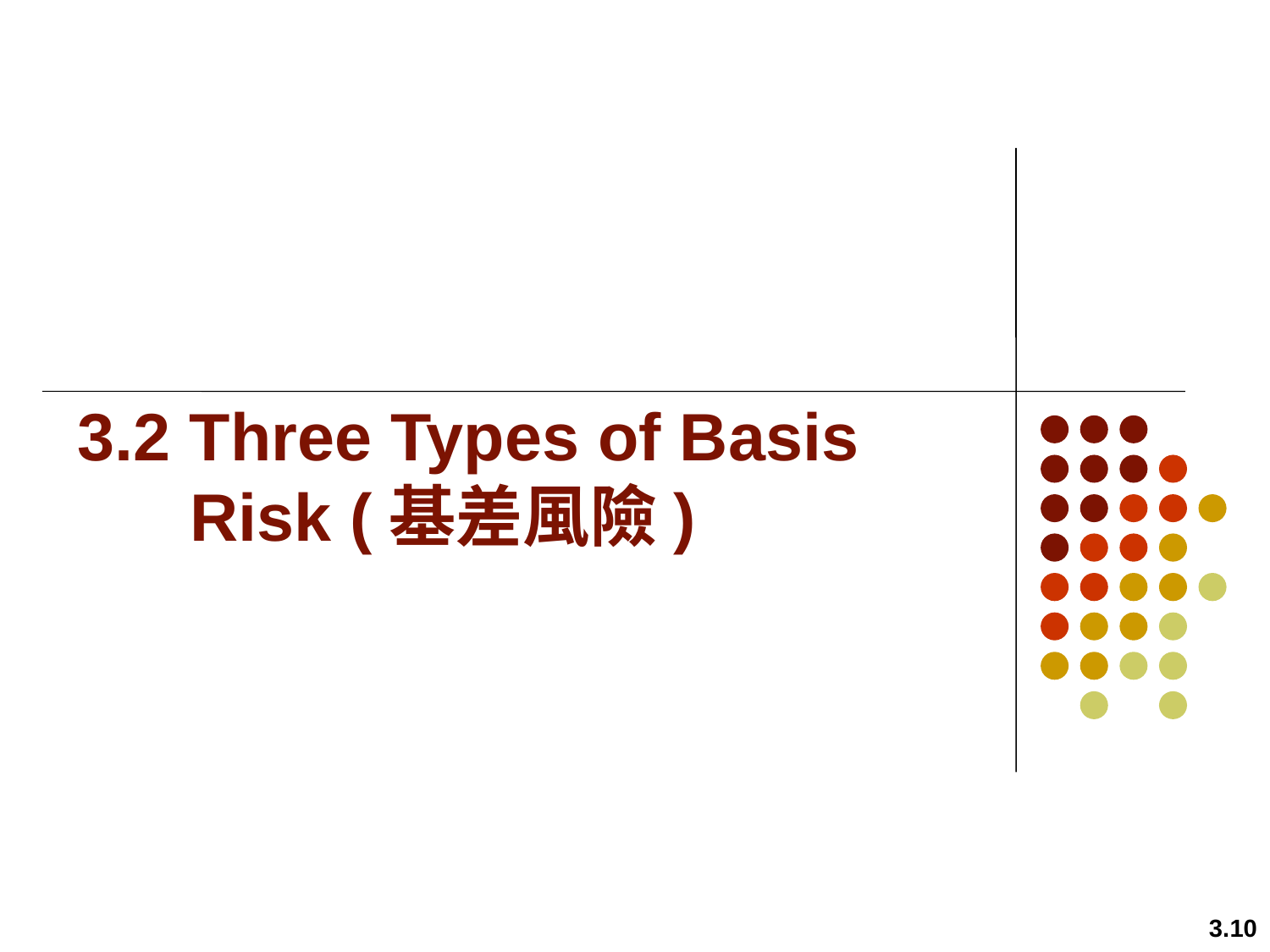

# 3.2 Three Types of Basis Risk (基差風險)
3.10